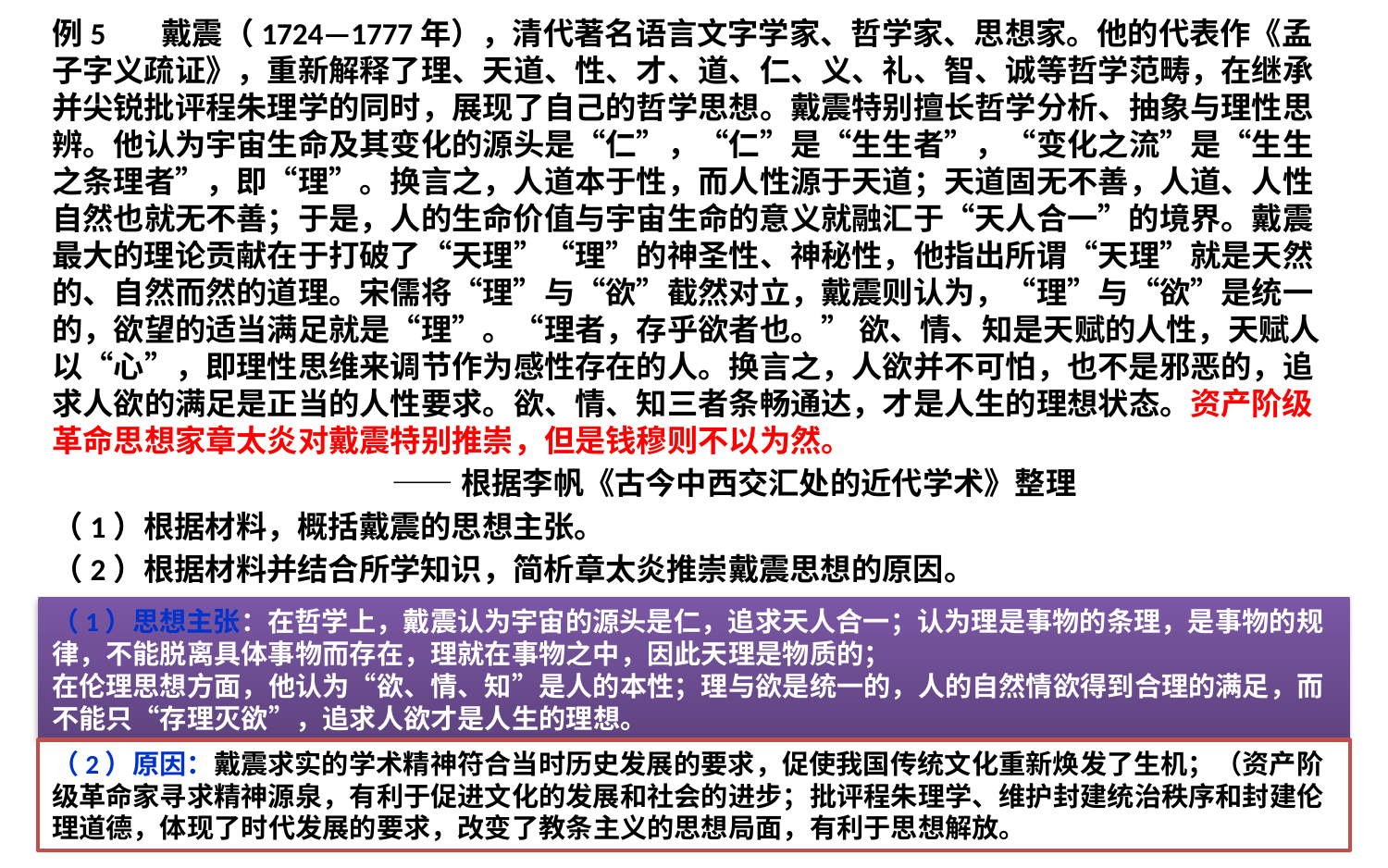

例5       戴震（1724—1777年），清代著名语言文字学家、哲学家、思想家。他的代表作《孟子字义疏证》，重新解释了理、天道、性、才、道、仁、义、礼、智、诚等哲学范畴，在继承并尖锐批评程朱理学的同时，展现了自己的哲学思想。戴震特别擅长哲学分析、抽象与理性思辨。他认为宇宙生命及其变化的源头是“仁”，“仁”是“生生者”，“变化之流”是“生生之条理者”，即“理”。换言之，人道本于性，而人性源于天道；天道固无不善，人道、人性自然也就无不善；于是，人的生命价值与宇宙生命的意义就融汇于“天人合一”的境界。戴震最大的理论贡献在于打破了“天理”“理”的神圣性、神秘性，他指出所谓“天理”就是天然的、自然而然的道理。宋儒将“理”与“欲”截然对立，戴震则认为，“理”与“欲”是统一的，欲望的适当满足就是“理”。“理者，存乎欲者也。” 欲、情、知是天赋的人性，天赋人以“心”，即理性思维来调节作为感性存在的人。换言之，人欲并不可怕，也不是邪恶的，追求人欲的满足是正当的人性要求。欲、情、知三者条畅通达，才是人生的理想状态。资产阶级革命思想家章太炎对戴震特别推崇，但是钱穆则不以为然。
                                                 ——根据李帆《古今中西交汇处的近代学术》整理
（1）根据材料，概括戴震的思想主张。
（2）根据材料并结合所学知识，简析章太炎推崇戴震思想的原因。

（1）思想主张：在哲学上，戴震认为宇宙的源头是仁，追求天人合一；认为理是事物的条理，是事物的规律，不能脱离具体事物而存在，理就在事物之中，因此天理是物质的；
在伦理思想方面，他认为“欲、情、知”是人的本性；理与欲是统一的，人的自然情欲得到合理的满足，而不能只“存理灭欲”，追求人欲才是人生的理想。
（2）原因：戴震求实的学术精神符合当时历史发展的要求，促使我国传统文化重新焕发了生机；（资产阶级革命家寻求精神源泉，有利于促进文化的发展和社会的进步；批评程朱理学、维护封建统治秩序和封建伦理道德，体现了时代发展的要求，改变了教条主义的思想局面，有利于思想解放。